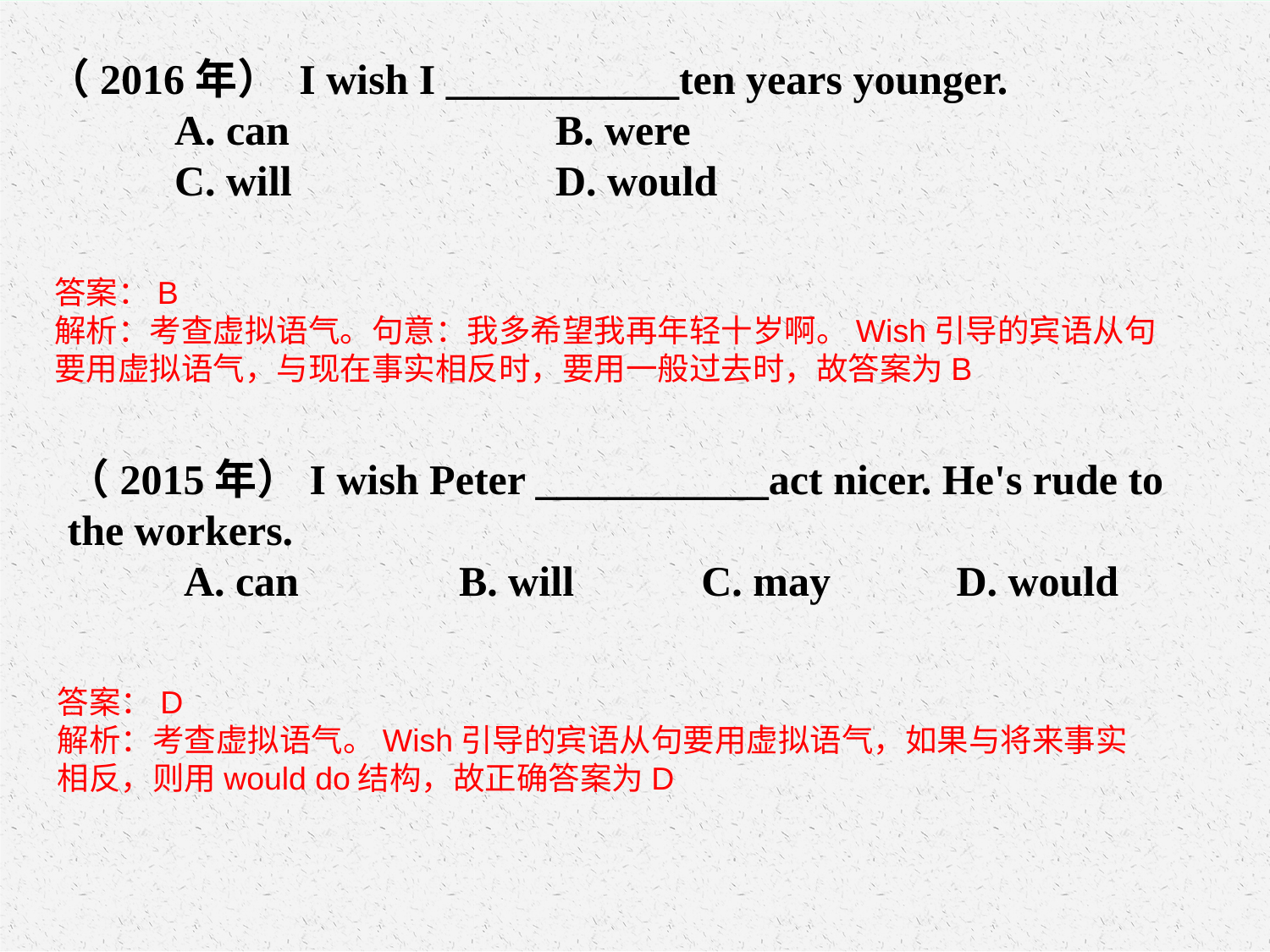

（2016年） I wish I ___________ten years younger.
            A. can			B. were
            C. will			D. would
答案：B
解析：考查虚拟语气。句意：我多希望我再年轻十岁啊。Wish引导的宾语从句要用虚拟语气，与现在事实相反时，要用一般过去时，故答案为B
（2015年）I wish Peter ___________act nicer. He's rude to the workers.
           A. can		 B. will            C. may	D. would
答案：D
解析：考查虚拟语气。Wish引导的宾语从句要用虚拟语气，如果与将来事实相反，则用would do结构，故正确答案为D